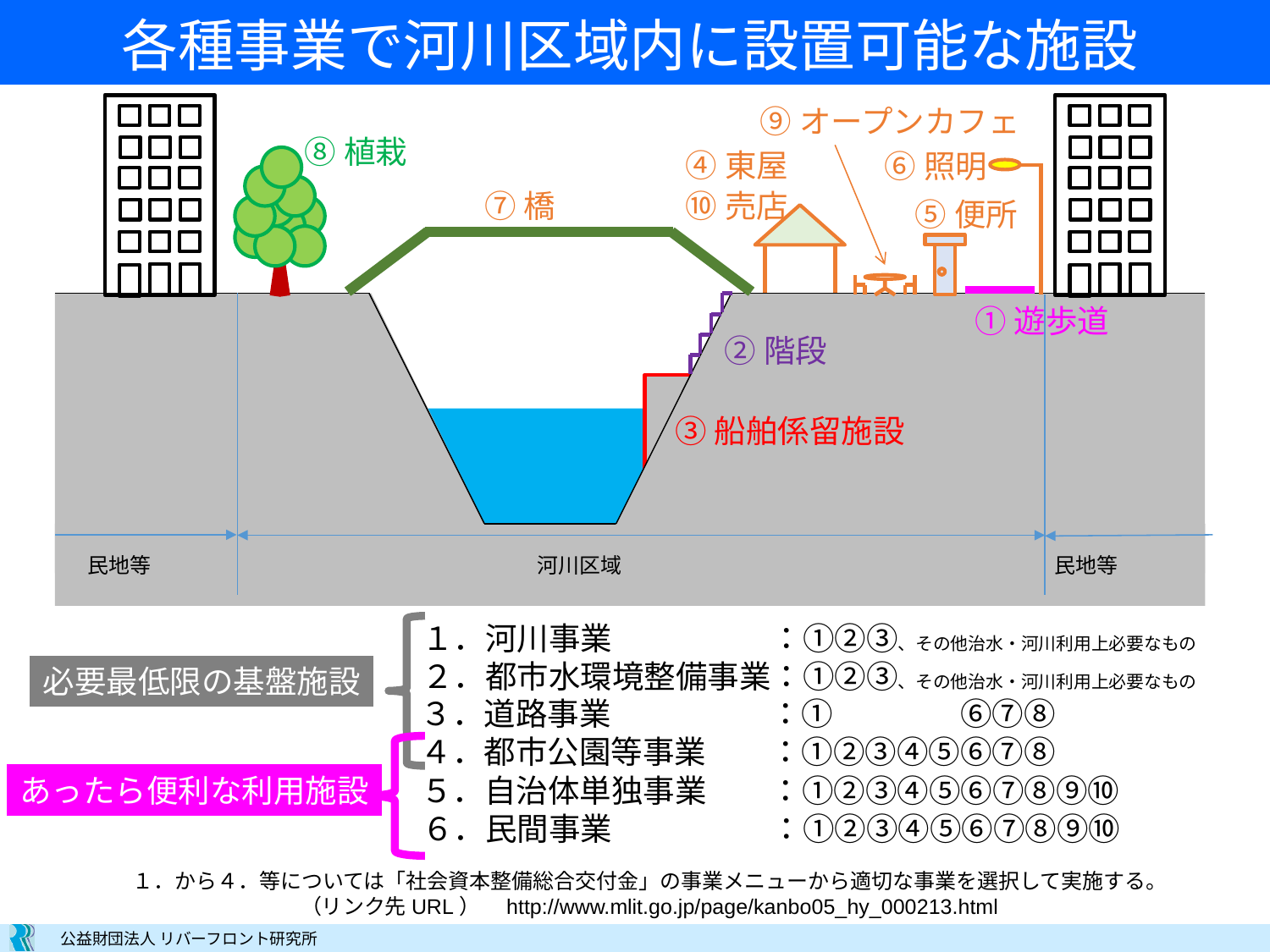

各種事業で河川区域内に設置可能な施設

⑨オープンカフェ

⑧植栽

④東屋
⑥照明

⑩売店
⑦橋

⑤便所

①遊歩道

②階段

③船舶係留施設

民地等
河川区域
民地等
１．河川事業　　　　　：①②③、その他治水・河川利用上必要なもの
２．都市水環境整備事業：①②③、その他治水・河川利用上必要なもの

必要最低限の基盤施設
３．道路事業　　　　　：①　　　　⑥⑦⑧
４．都市公園等事業　　：①②③④⑤⑥⑦⑧

あったら便利な利用施設
５．自治体単独事業　　：①②③④⑤⑥⑦⑧⑨⑩
６．民間事業　　　　　：①②③④⑤⑥⑦⑧⑨⑩
１．から４．等については「社会資本整備総合交付金」の事業メニューから適切な事業を選択して実施する。
（リンク先URL）　http://www.mlit.go.jp/page/kanbo05_hy_000213.html
2